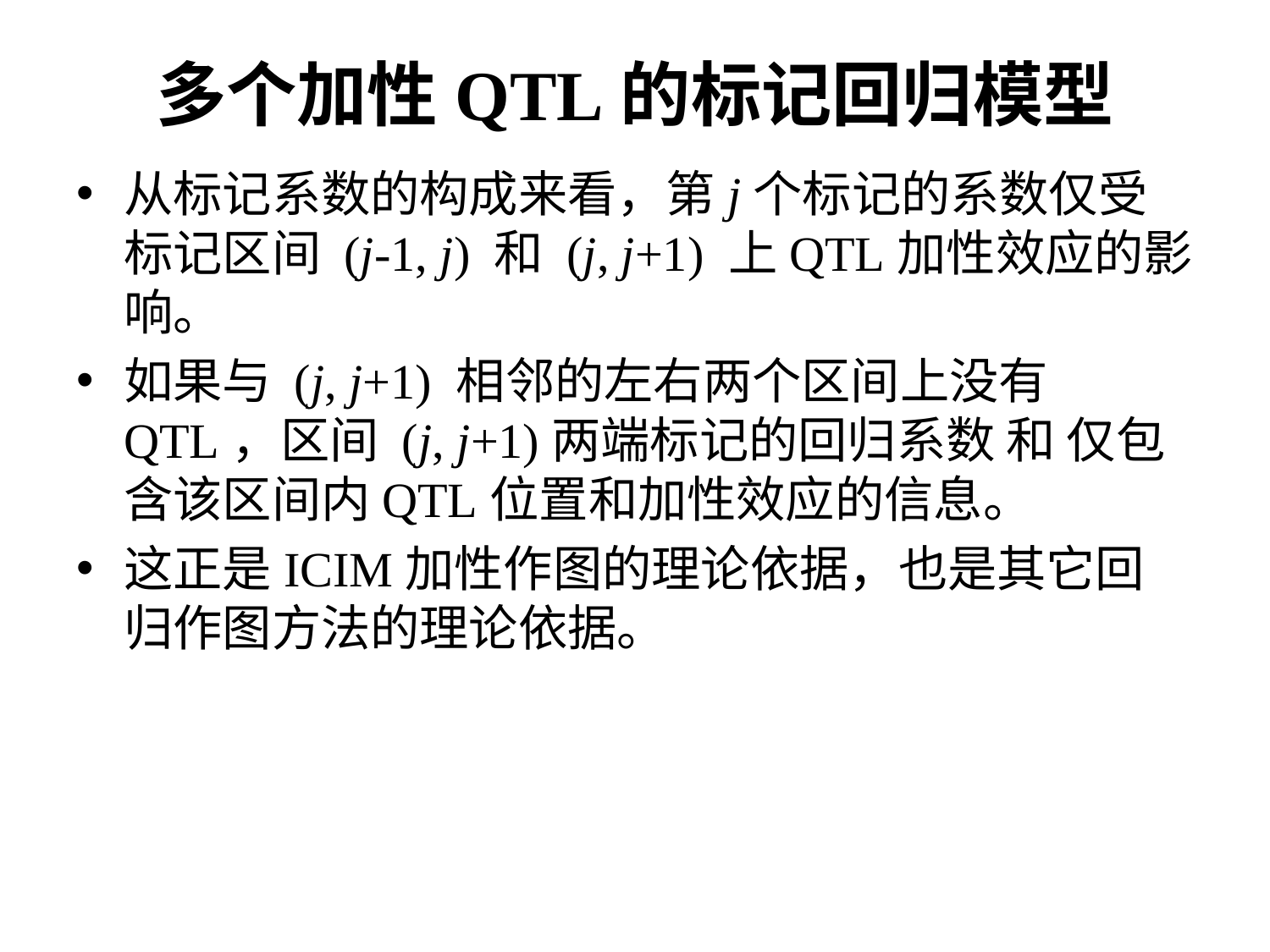

# 多个加性QTL的标记回归模型
从标记系数的构成来看，第j个标记的系数仅受标记区间 (j-1, j) 和 (j, j+1) 上QTL加性效应的影响。
如果与 (j, j+1) 相邻的左右两个区间上没有QTL，区间 (j, j+1)两端标记的回归系数 和 仅包含该区间内QTL位置和加性效应的信息。
这正是ICIM加性作图的理论依据，也是其它回归作图方法的理论依据。